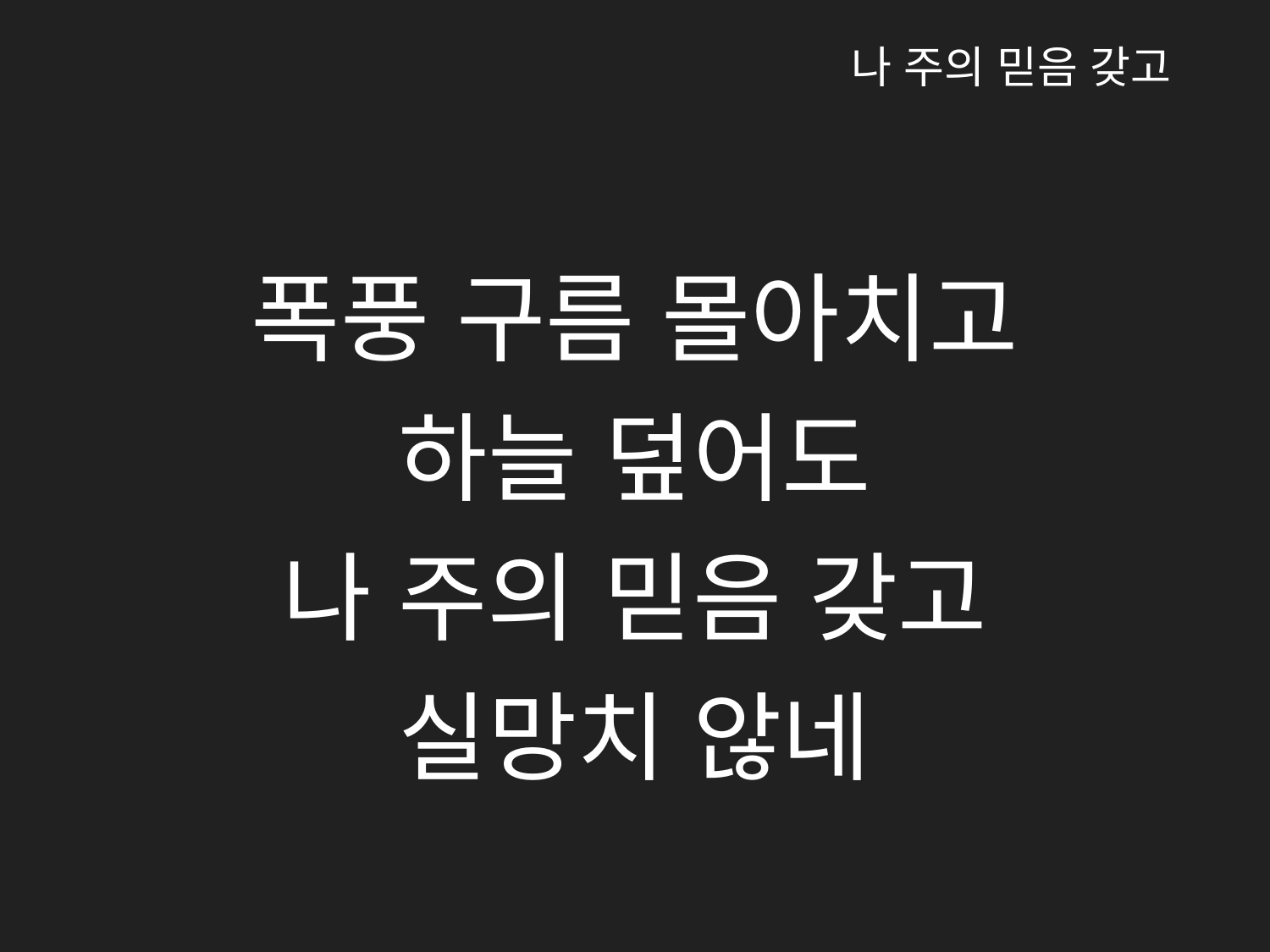

나 주의 믿음 갖고
폭풍 구름 몰아치고
하늘 덮어도
나 주의 믿음 갖고
실망치 않네